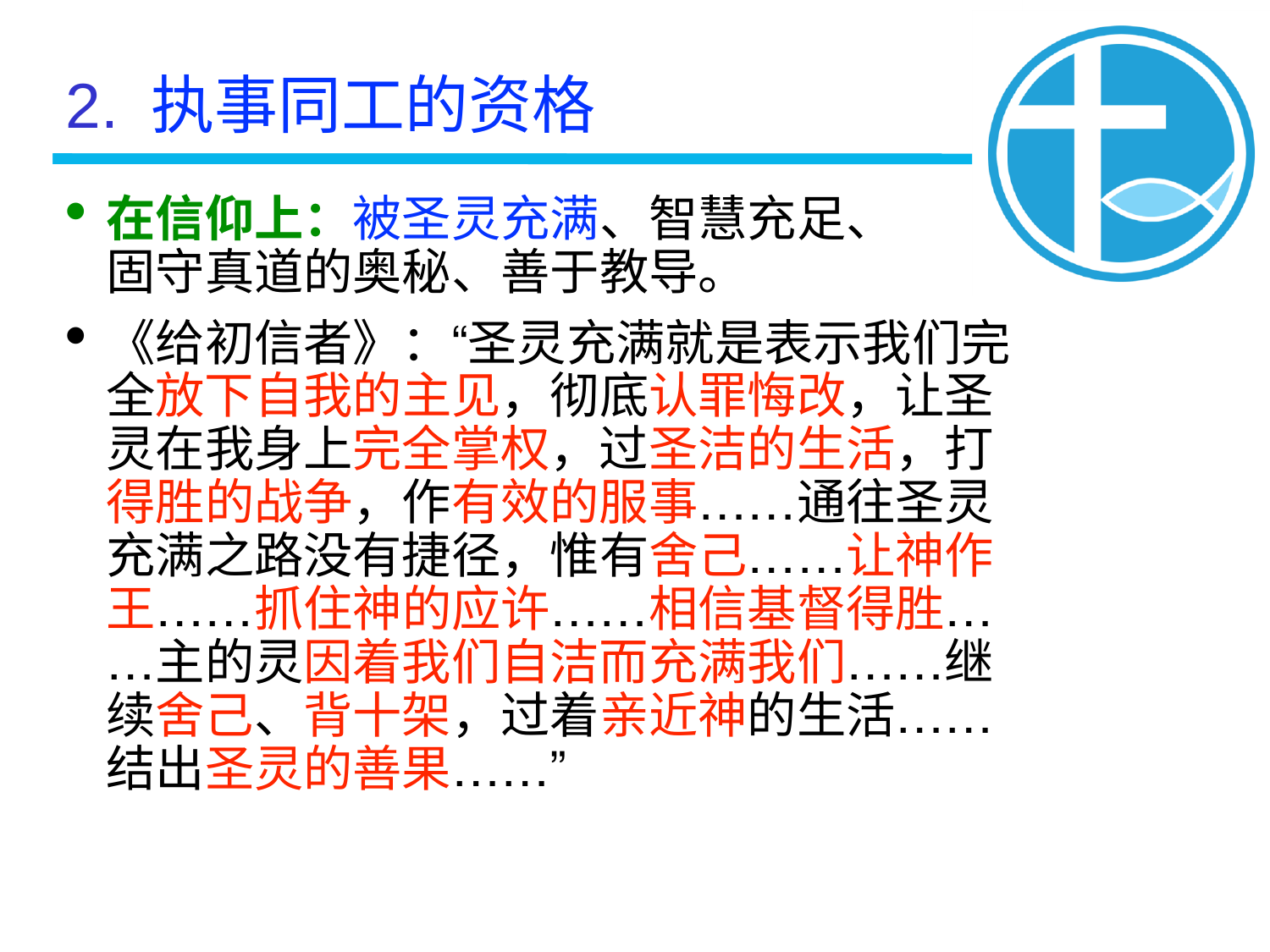

2. 执事同工的资格
在信仰上：被圣灵充满、智慧充足、
固守真道的奥秘、善于教导。
《给初信者》：“圣灵充满就是表示我们完全放下自我的主见，彻底认罪悔改，让圣灵在我身上完全掌权，过圣洁的生活，打得胜的战争，作有效的服事……通往圣灵充满之路没有捷径，惟有舍己……让神作王……抓住神的应许……相信基督得胜……主的灵因着我们自洁而充满我们……继续舍己、背十架，过着亲近神的生活……结出圣灵的善果……”